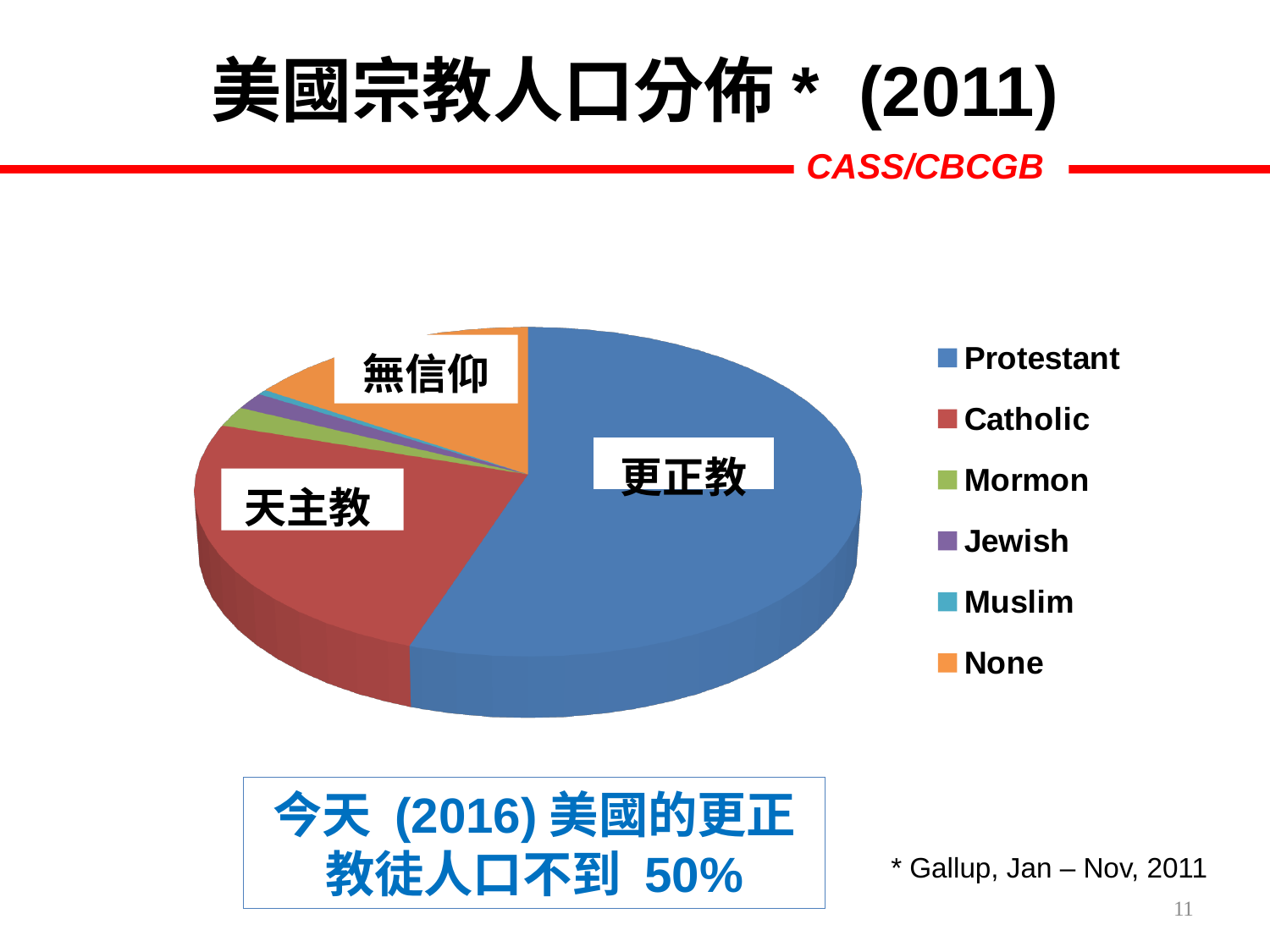

美國宗教人口分佈*  (2011)

[unsupported chart]

[unsupported chart]

今天 (2016)美國的更正教徒人口不到 50%
* Gallup, Jan – Nov, 2011
11